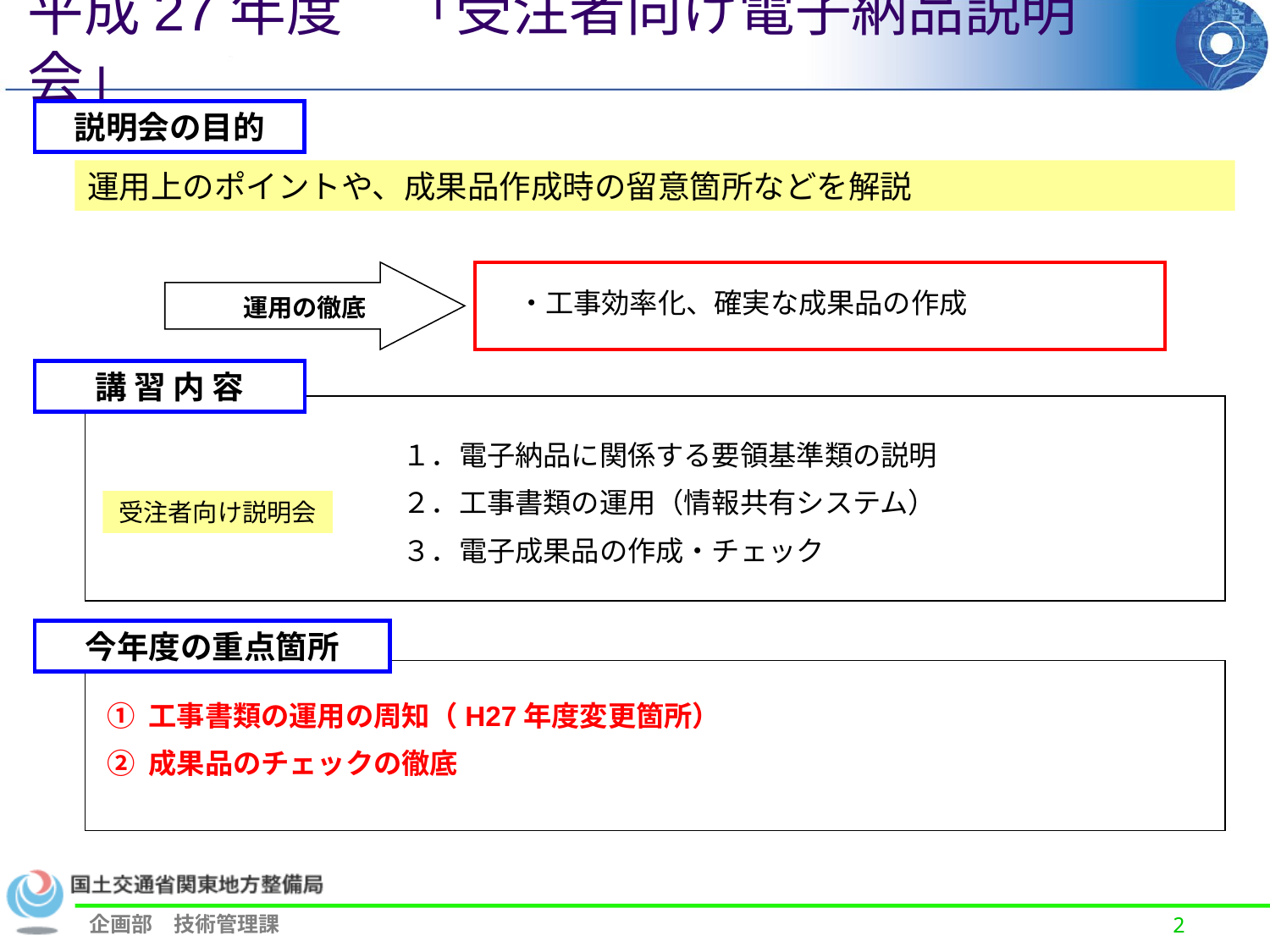

平成27年度　「受注者向け電子納品説明会」
説明会の目的
運用上のポイントや、成果品作成時の留意箇所などを解説

・工事効率化、確実な成果品の作成
運用の徹底
講 習 内 容

１．電子納品に関係する要領基準類の説明
２．工事書類の運用（情報共有システム）
３．電子成果品の作成・チェック
受注者向け説明会
今年度の重点箇所

① 工事書類の運用の周知（H27年度変更箇所）
② 成果品のチェックの徹底